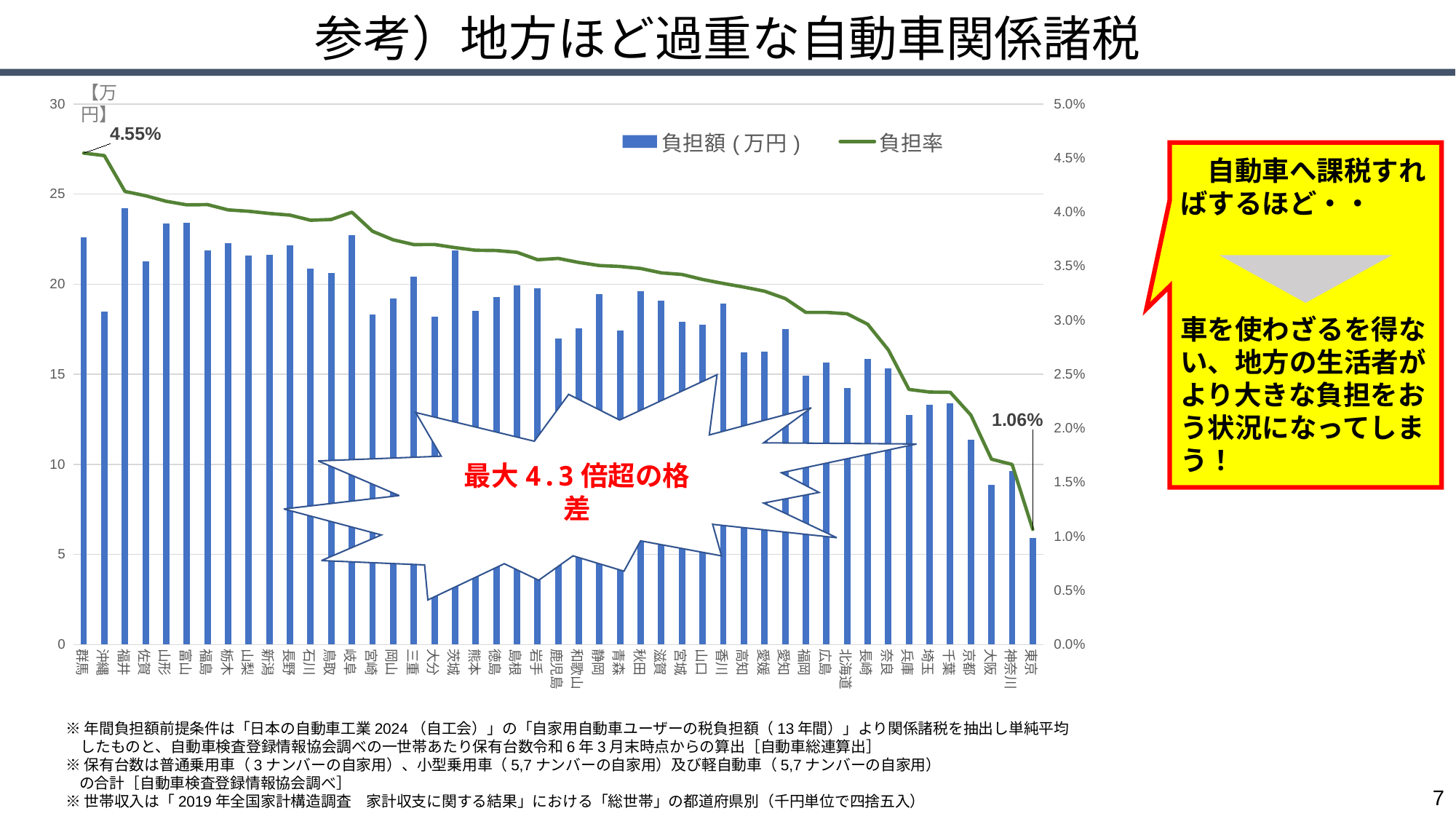

参考）地方ほど過重な自動車関係諸税

### Chart

| Category | 負担額(万円) | 負担率 |
|---|---|---|
| 群馬 | 22.62337 | 0.045464825675801686 |
| 沖縄 | 18.495647692307692 | 0.04523468309269592 |
| 福井 | 24.234188461538462 | 0.04191753767003413 |
| 佐賀 | 21.285815384615386 | 0.041516999345067626 |
| 山形 | 23.356867692307695 | 0.04100605357960577 |
| 富山 | 23.428779230769234 | 0.0406749639423077 |
| 福島 | 21.87549 | 0.04069991873222267 |
| 栃木 | 22.292576923076926 | 0.0402103628706933 |
| 山梨 | 21.602226153846154 | 0.040081881356955 |
| 新潟 | 21.645373076923075 | 0.03987966309851272 |
| 長野 | 22.163136153846153 | 0.039723153302946825 |
| 石川 | 20.88311076923077 | 0.039250367201713016 |
| 鳥取 | 20.63861153846154 | 0.039322786226765875 |
| 岐阜 | 22.73842846153846 | 0.03999402767612389 |
| 宮崎 | 18.308677692307693 | 0.03822899819909349 |
| 岡山 | 19.20038076923077 | 0.03744226939574596 |
| 三重 | 20.437259230769232 | 0.03699796091225824 |
| 大分 | 18.208001538461538 | 0.0370065987883054 |
| 茨城 | 21.861107692307694 | 0.03671620532271959 |
| 熊本 | 18.538794615384614 | 0.03647364404324358 |
| 徳島 | 19.301056923076924 | 0.03645106367647756 |
| 島根 | 19.94826076923077 | 0.036283920273240414 |
| 岩手 | 19.775673076923077 | 0.0355984385767789 |
| 鹿児島 | 16.99988769230769 | 0.0357196928849005 |
| 和歌山 | 17.546415384615386 | 0.03534721762503462 |
| 静岡 | 19.45926230769231 | 0.03505726171813093 |
| 青森 | 17.416974615384618 | 0.03497502448955028 |
| 秋田 | 19.603085384615387 | 0.03478936824041666 |
| 滋賀 | 19.07094 | 0.03438353911957959 |
| 宮城 | 17.90597307692308 | 0.03423376938518895 |
| 山口 | 17.747767692307693 | 0.03377084483077003 |
| 香川 | 18.94149923076923 | 0.03340567581840819 |
| 高知 | 16.20886076923077 | 0.03306621616998733 |
| 愛媛 | 16.237625384615384 | 0.03268861590295252 |
| 愛知 | 17.51765076923077 | 0.03201374211378751 |
| 福岡 | 14.943217692307693 | 0.03072892415231456 |
| 広島 | 15.662333076923078 | 0.03072788152992457 |
| 北海道 | 14.224102307692307 | 0.030602024029843446 |
| 長崎 | 15.83492076923077 | 0.029629173681959723 |
| 奈良 | 15.317157692307692 | 0.027258065920361233 |
| 兵庫 | 12.728342307692309 | 0.023598693407101943 |
| 埼玉 | 13.289252307692308 | 0.02335893347144233 |
| 千葉 | 13.375546153846155 | 0.02333426518967437 |
| 京都 | 11.34764076923077 | 0.021220888181062415 |
| 大阪 | 8.859501538461538 | 0.017138726916475805 |
| 神奈川 | 9.636146153846155 | 0.016655787943449577 |
| 東京 | 5.896746153846154 | 0.010645852387008926 |
【万円】
　自動車へ課税すればするほど・・

車を使わざるを得ない、地方の生活者がより大きな負担をおう状況になってしまう！

最大4.3倍超の格差
※年間負担額前提条件は「日本の自動車工業2024（自工会）」の「自家用自動車ユーザーの税負担額（13年間）」より関係諸税を抽出し単純平均
　したものと、自動車検査登録情報協会調べの一世帯あたり保有台数令和6年3月末時点からの算出［自動車総連算出］
※保有台数は普通乗用車（3ナンバーの自家用）、小型乗用車（5,7ナンバーの自家用）及び軽自動車（5,7ナンバーの自家用）
   の合計［自動車検査登録情報協会調べ］
※世帯収入は「2019年全国家計構造調査　家計収支に関する結果」における「総世帯」の都道府県別（千円単位で四捨五入）
7